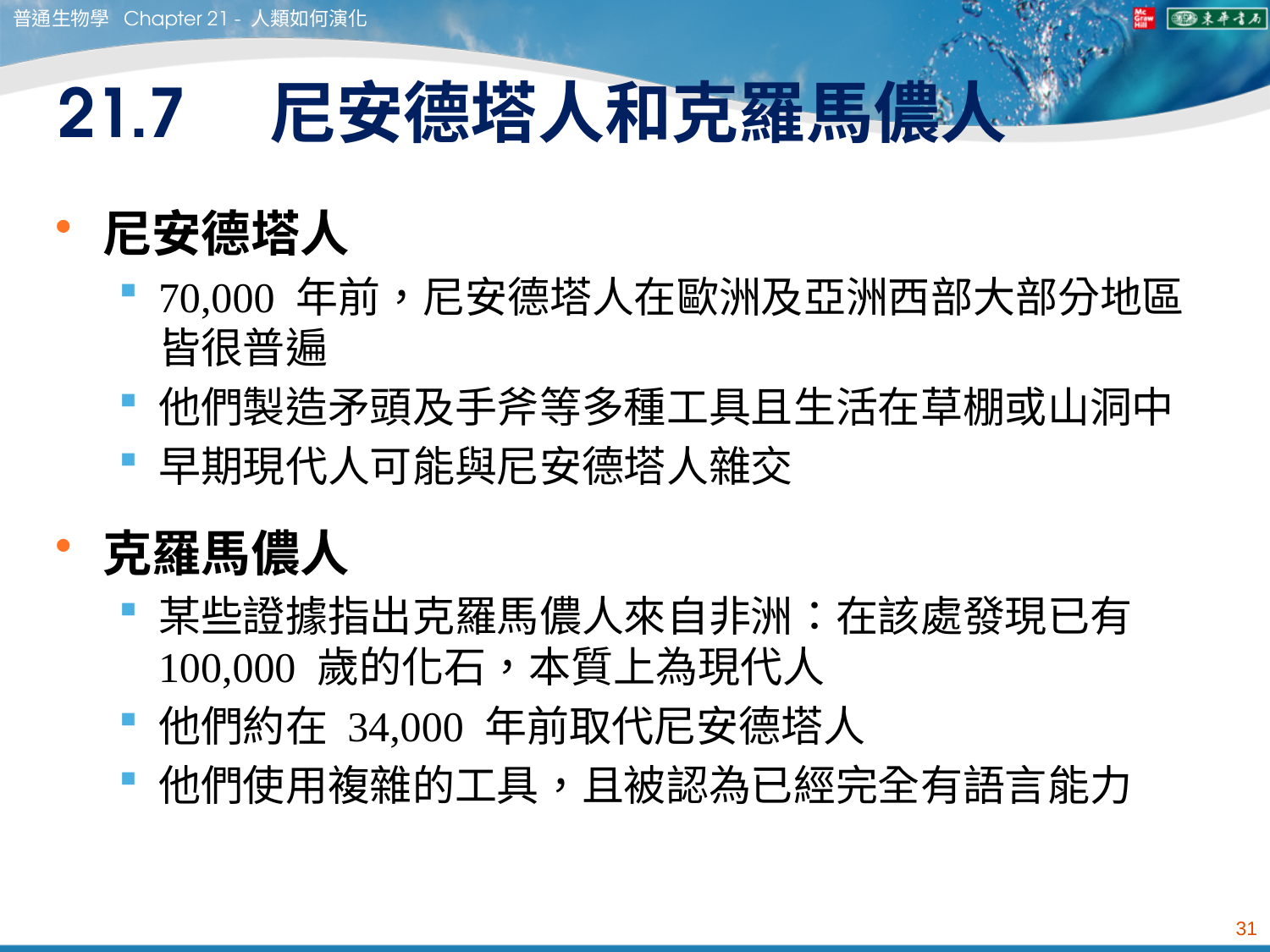

普通生物學  Chapter 21 - 人類如何演化
# 21.7　尼安德塔人和克羅馬儂人
尼安德塔人
70,000 年前，尼安德塔人在歐洲及亞洲西部大部分地區皆很普遍
他們製造矛頭及手斧等多種工具且生活在草棚或山洞中
早期現代人可能與尼安德塔人雜交
克羅馬儂人
某些證據指出克羅馬儂人來自非洲：在該處發現已有 100,000 歲的化石，本質上為現代人
他們約在 34,000 年前取代尼安德塔人
他們使用複雜的工具，且被認為已經完全有語言能力
31